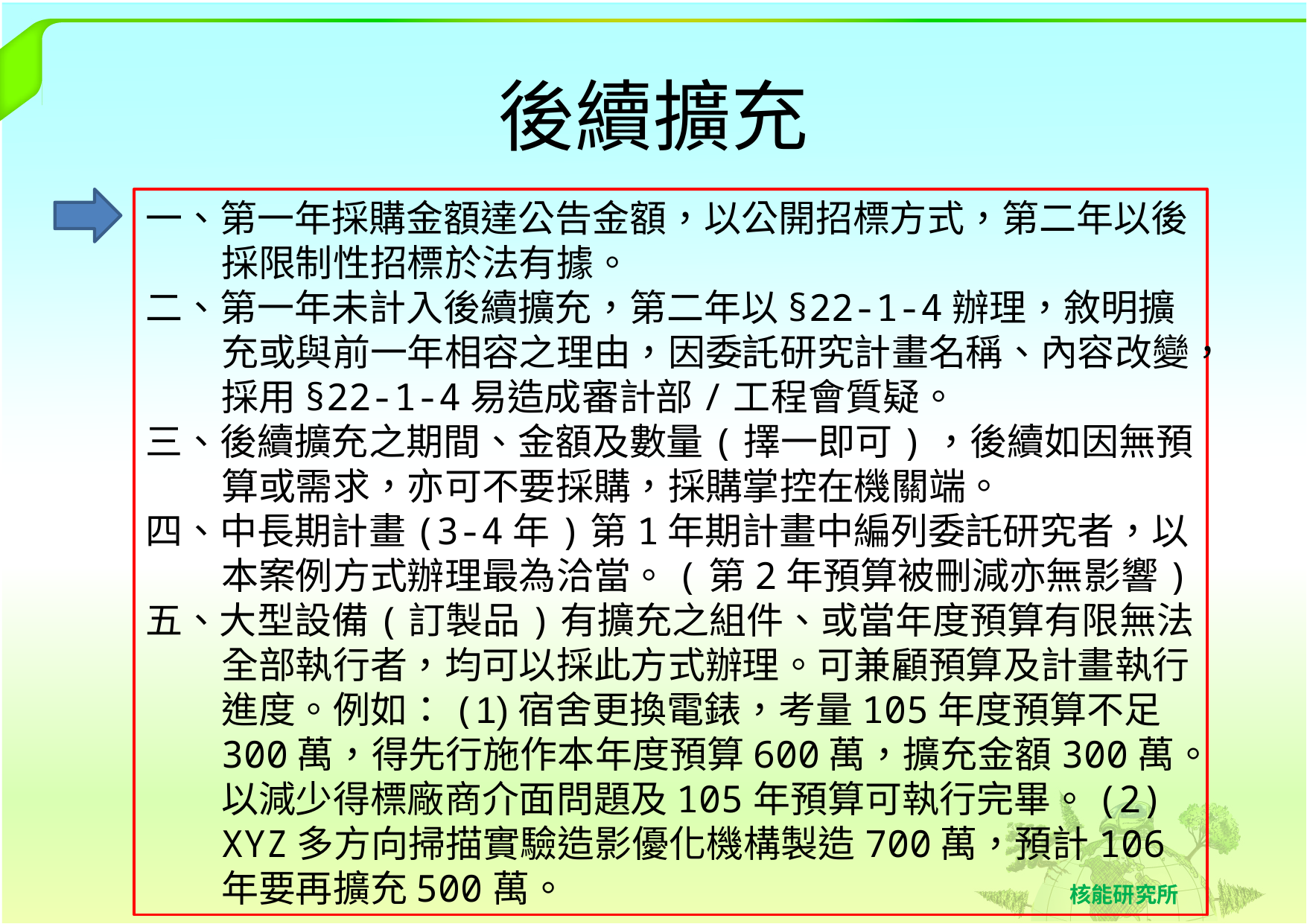

# 後續擴充

一、第一年採購金額達公告金額，以公開招標方式，第二年以後採限制性招標於法有據。
二、第一年未計入後續擴充，第二年以§22-1-4辦理，敘明擴充或與前一年相容之理由，因委託研究計畫名稱、內容改變，採用§22-1-4易造成審計部/工程會質疑。
三、後續擴充之期間、金額及數量(擇一即可)，後續如因無預算或需求，亦可不要採購，採購掌控在機關端。
四、中長期計畫(3-4年)第1年期計畫中編列委託研究者，以本案例方式辦理最為洽當。(第2年預算被刪減亦無影響)
五、大型設備(訂製品)有擴充之組件、或當年度預算有限無法全部執行者，均可以採此方式辦理。可兼顧預算及計畫執行進度。例如：(1)宿舍更換電錶，考量105年度預算不足300萬，得先行施作本年度預算600萬，擴充金額300萬。以減少得標廠商介面問題及105年預算可執行完畢。(2) XYZ多方向掃描實驗造影優化機構製造700萬，預計106年要再擴充500萬。